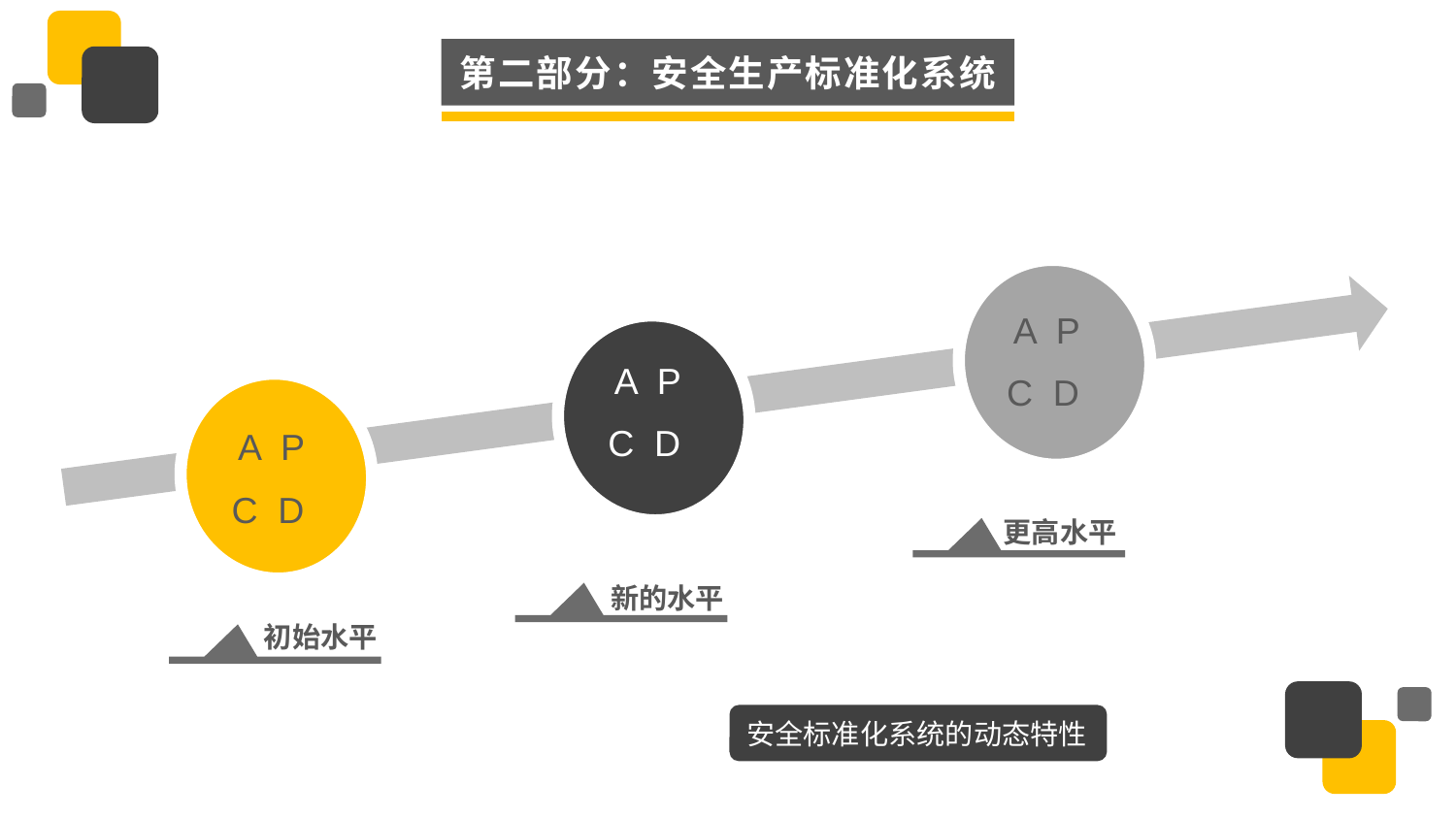

第二部分：安全生产标准化系统

A  P

A  P
C  D

C  D
A  P
C  D
更高水平

新的水平
初始水平

安全标准化系统的动态特性